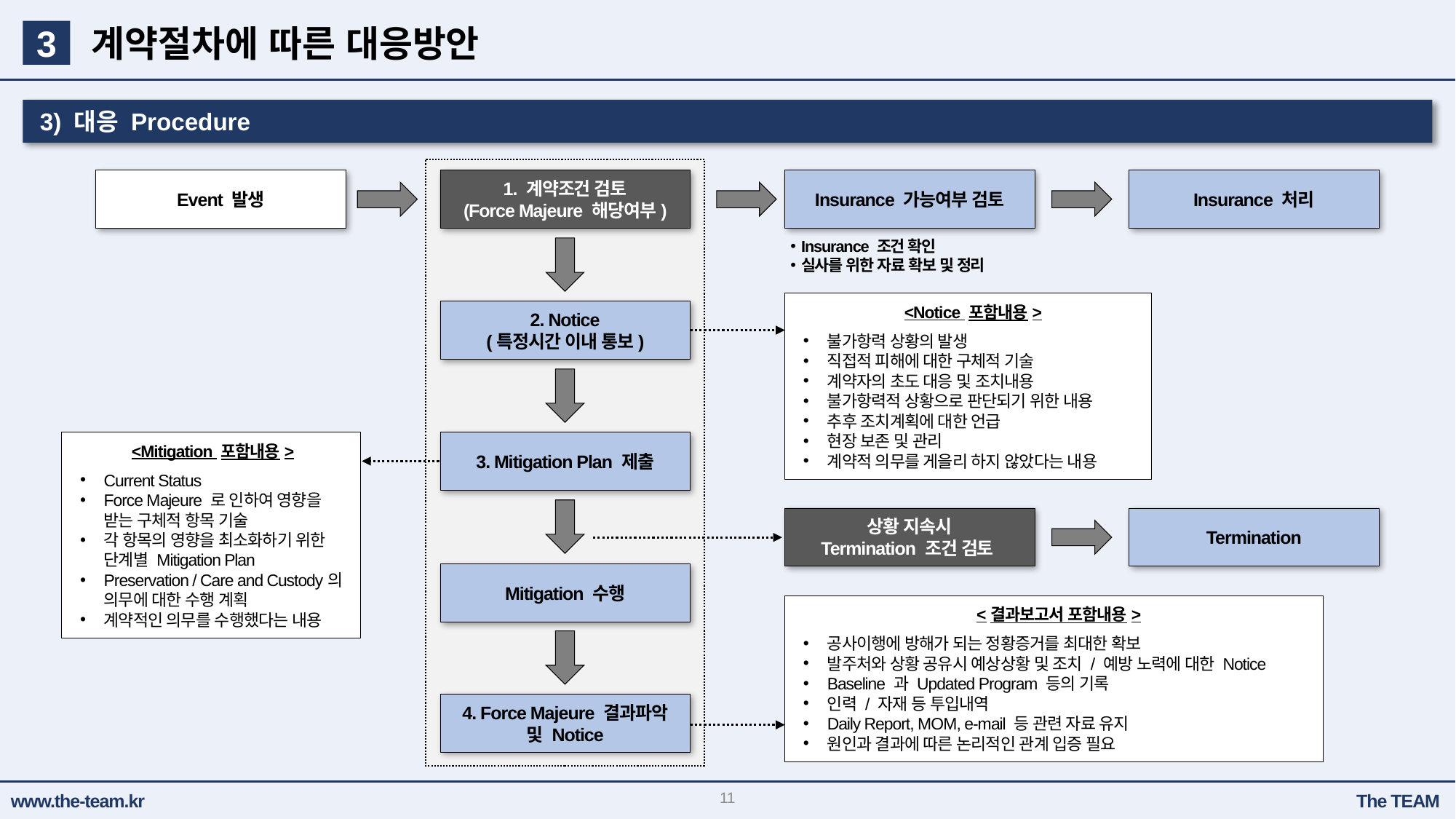

계약절차에 따른 대응방안
3
3) 대응 Procedure

Event 발생
1. 계약조건 검토
(Force Majeure 해당여부)
Insurance 가능여부 검토
Insurance 처리
Insurance 조건 확인
실사를 위한 자료 확보 및 정리

<Notice 포함내용>
불가항력 상황의 발생
직접적 피해에 대한 구체적 기술
계약자의 초도 대응 및 조치내용
불가항력적 상황으로 판단되기 위한 내용
추후 조치계획에 대한 언급
현장 보존 및 관리
계약적 의무를 게을리 하지 않았다는 내용
2. Notice
(특정시간 이내 통보)

<Mitigation 포함내용>
Current Status
Force Majeure 로 인하여 영향을 받는 구체적 항목 기술
각 항목의 영향을 최소화하기 위한 단계별 Mitigation Plan
Preservation / Care and Custody의 의무에 대한 수행 계획
계약적인 의무를 수행했다는 내용
3. Mitigation Plan 제출

상황 지속시
Termination 조건 검토
Termination
Mitigation 수행
<결과보고서 포함내용>
공사이행에 방해가 되는 정황증거를 최대한 확보
발주처와 상황 공유시 예상상황 및 조치 / 예방 노력에 대한 Notice
Baseline 과 Updated Program 등의 기록
인력 / 자재 등 투입내역
Daily Report, MOM, e-mail 등 관련 자료 유지
원인과 결과에 따른 논리적인 관계 입증 필요

4. Force Majeure 결과파악
및 Notice
11